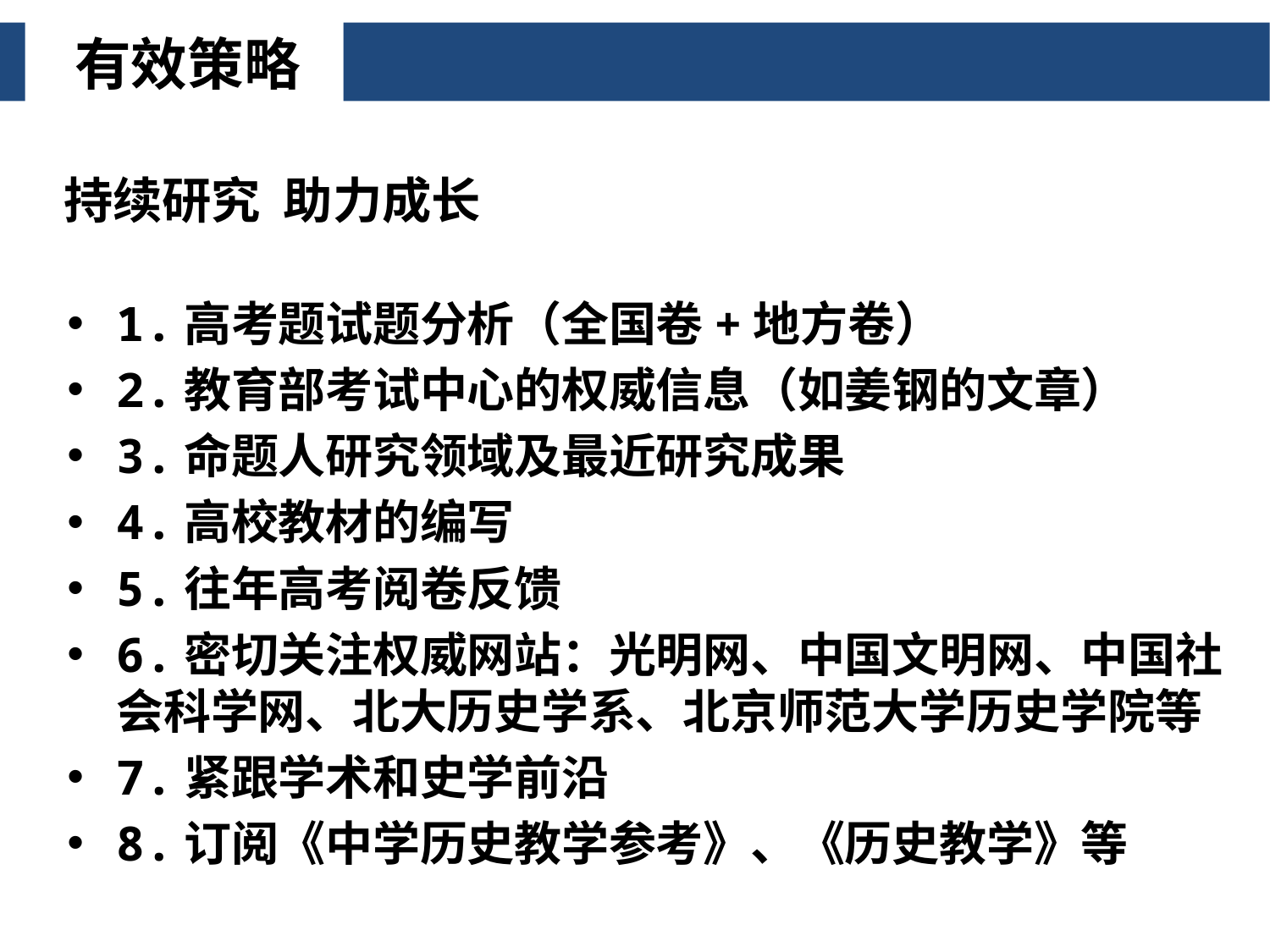

有效策略
持续研究  助力成长
1.高考题试题分析（全国卷+地方卷）
2.教育部考试中心的权威信息（如姜钢的文章）
3.命题人研究领域及最近研究成果
4.高校教材的编写
5.往年高考阅卷反馈
6.密切关注权威网站：光明网、中国文明网、中国社会科学网、北大历史学系、北京师范大学历史学院等
7.紧跟学术和史学前沿
8.订阅《中学历史教学参考》、《历史教学》等